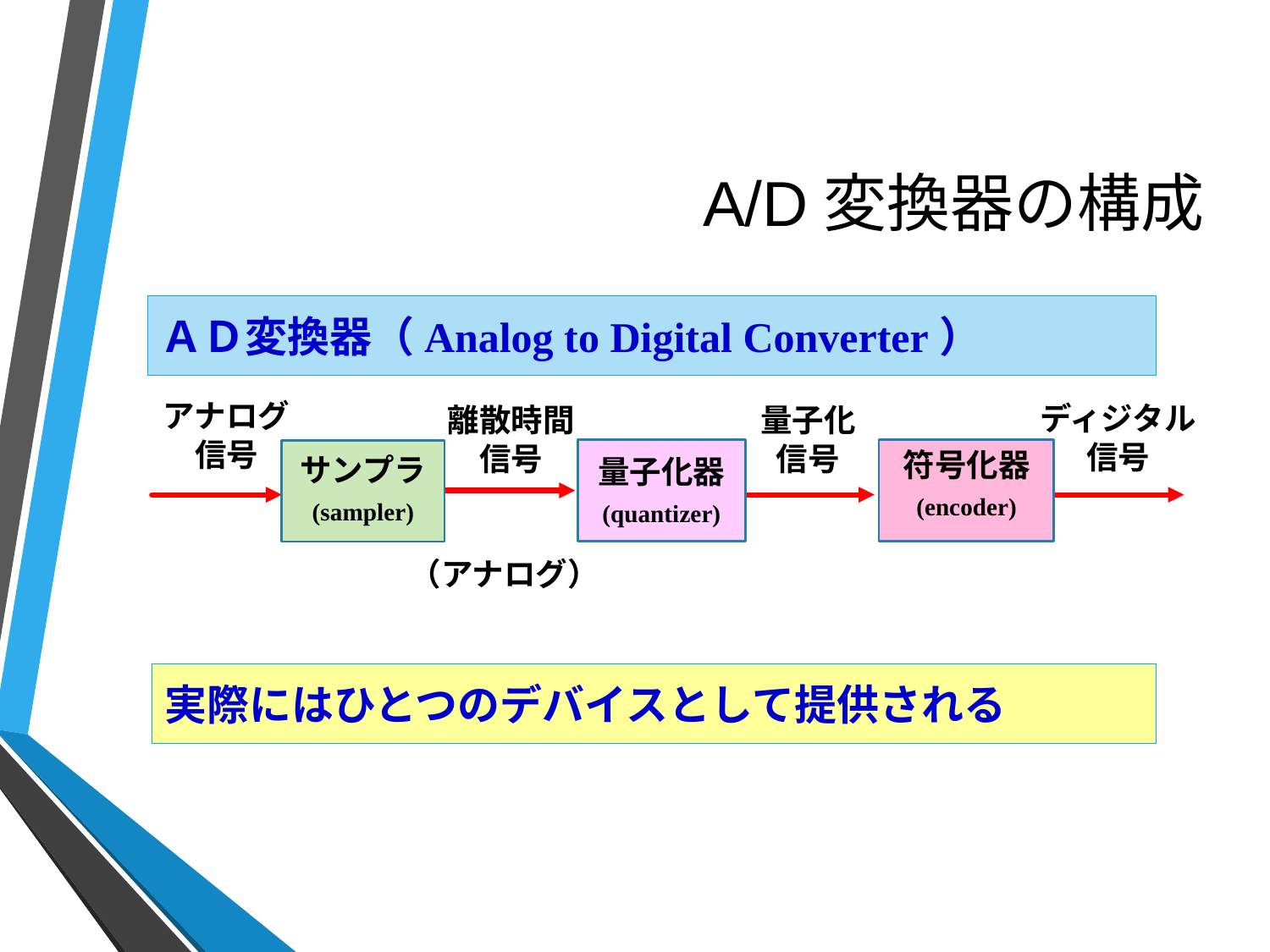

# A/D変換器の構成
ＡＤ変換器（Analog to Digital Converter）
アナログ
信号
ディジタル
信号
量子化
信号
離散時間
信号

符号化器
(encoder)
サンプラ
(sampler)
量子化器
(quantizer)
（アナログ）
実際にはひとつのデバイスとして提供される